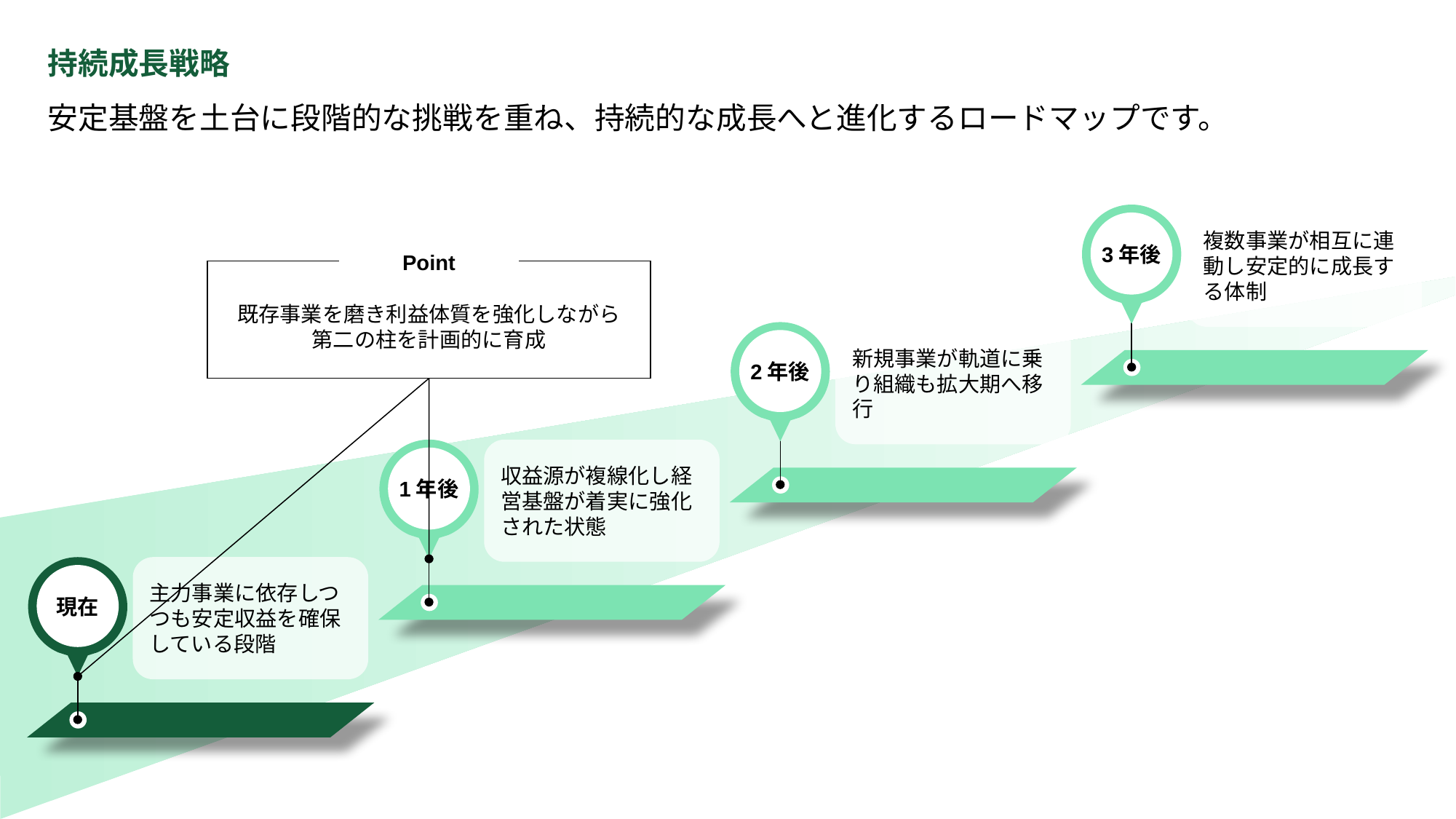

持続成長戦略
安定基盤を土台に段階的な挑戦を重ね、持続的な成長へと進化するロードマップです。

複数事業が相互に連動し安定的に成長する体制
3年後
Point

既存事業を磨き利益体質を強化しながら第二の柱を計画的に育成

新規事業が軌道に乗り組織も拡大期へ移行
2年後

収益源が複線化し経営基盤が着実に強化された状態
1年後

主力事業に依存しつつも安定収益を確保している段階
現在